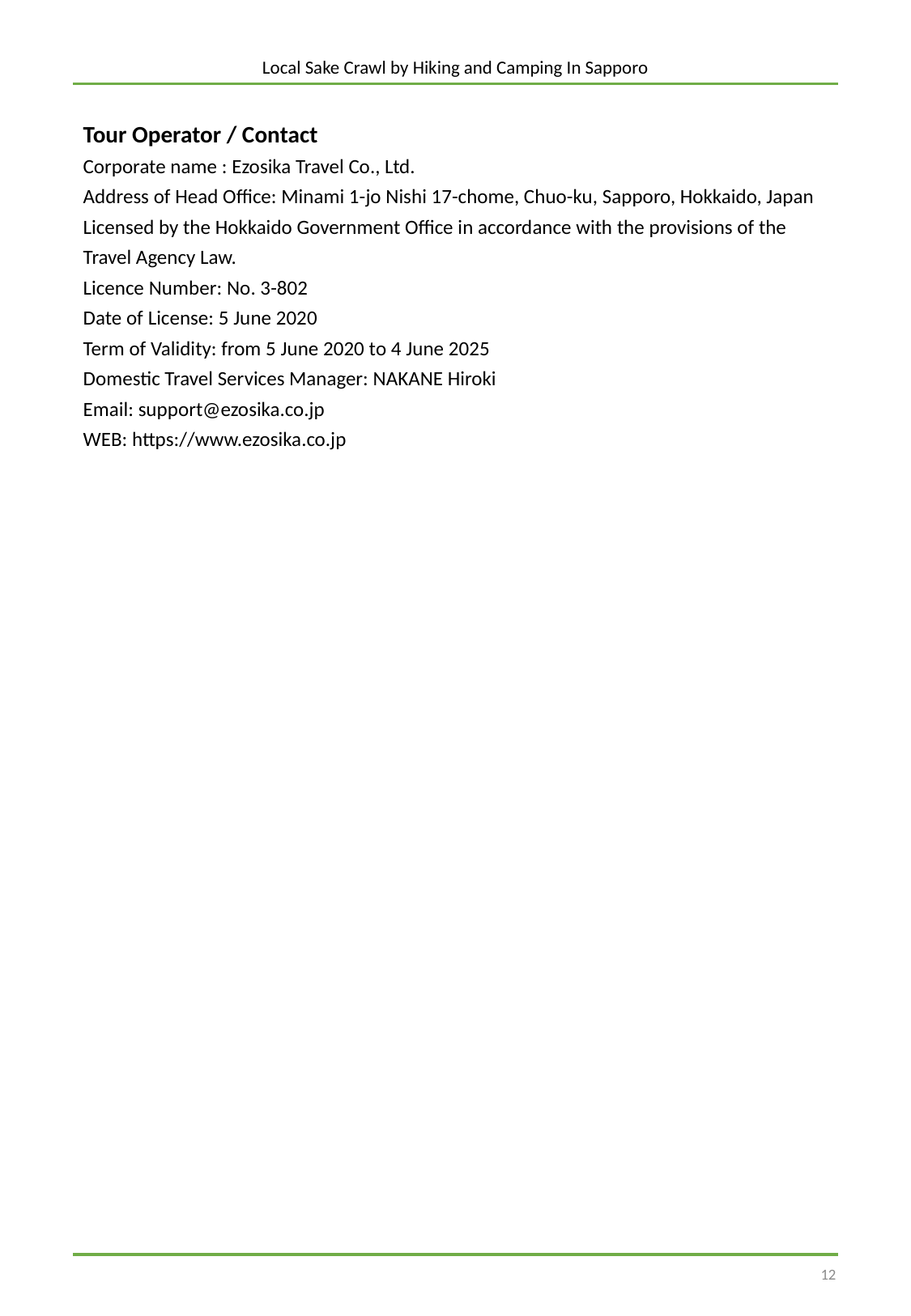

Local Sake Crawl by Hiking and Camping In Sapporo
Tour Operator / Contact
Corporate name : Ezosika Travel Co., Ltd.
Address of Head Office: Minami 1-jo Nishi 17-chome, Chuo-ku, Sapporo, Hokkaido, Japan
Licensed by the Hokkaido Government Office in accordance with the provisions of the Travel Agency Law.
Licence Number: No. 3-802
Date of License: 5 June 2020
Term of Validity: from 5 June 2020 to 4 June 2025
Domestic Travel Services Manager: NAKANE Hiroki
Email: support@ezosika.co.jp
WEB: https://www.ezosika.co.jp
支払方法
支払い方法の一覧を記載（クレジットカード、PayPalなどの電子決済システム、電信送金）
取消条件
免責事項
協力事業者
ツアー催行者・連絡先